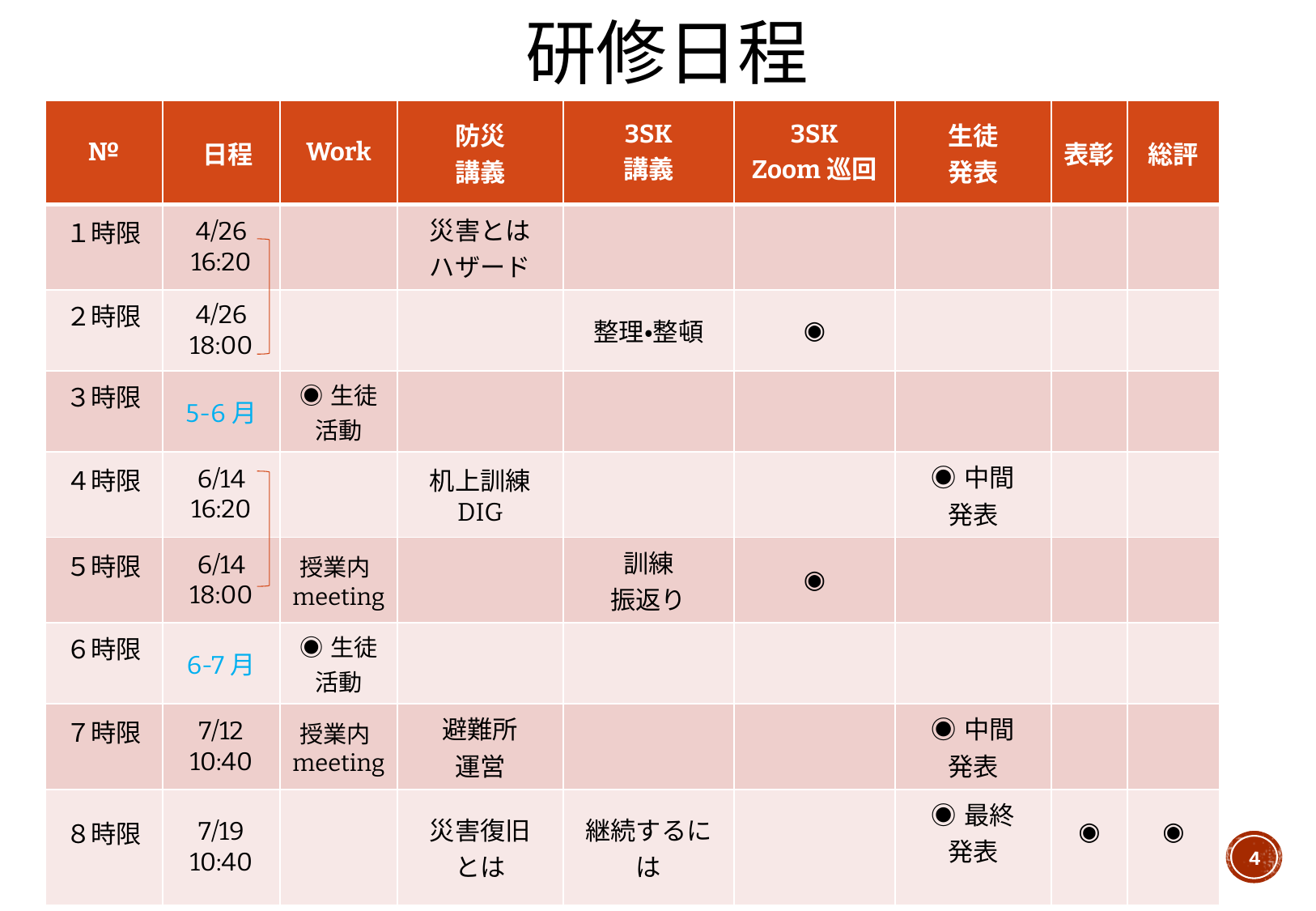

# 研修日程
| № | 日程 | Work | 防災 講義 | 3SK 講義 | 3SK Zoom巡回 | 生徒 発表 | 表彰 | 総評 |
| --- | --- | --- | --- | --- | --- | --- | --- | --- |
| １時限 | 4/26 16:20 |  | 災害とは ハザード |  |  |  |  |  |
| ２時限 | 4/26 18:00 |  |  | 整理・整頓 | ◉ |  |  |  |
| ３時限 | 5-6月 | ◉生徒 活動 |  |  |  |  |  |  |
| ４時限 | 6/14 16:20 |  | 机上訓練 DIG |  |  | ◉中間 発表 |  |  |
| ５時限 | 6/14 18:00 | 授業内meeting |  | 訓練 振返り | ◉ |  |  |  |
| ６時限 | 6-7月 | ◉生徒 活動 |  |  |  |  |  |  |
| ７時限 | 7/12 10:40 | 授業内meeting | 避難所 運営 |  |  | ◉中間 発表 |  |  |
| ８時限 | 7/19 10:40 |  | 災害復旧 とは | 継続するには |  | ◉最終 発表 | ◉ | ◉ |

4